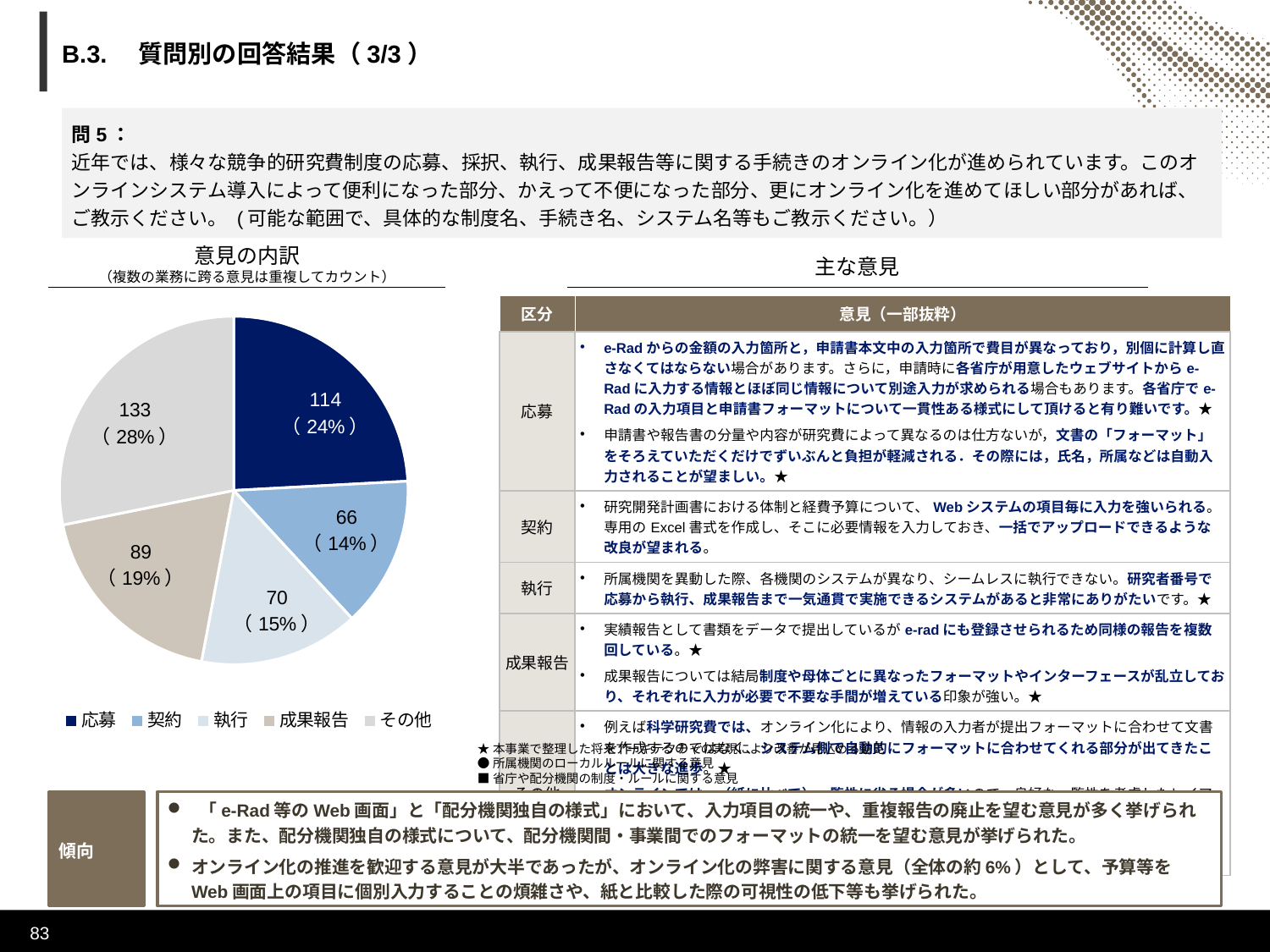

# B.3.　質問別の回答結果（3/3）
問5：
近年では、様々な競争的研究費制度の応募、採択、執行、成果報告等に関する手続きのオンライン化が進められています。このオンラインシステム導入によって便利になった部分、かえって不便になった部分、更にオンライン化を進めてほしい部分があれば、ご教示ください。 (可能な範囲で、具体的な制度名、手続き名、システム名等もご教示ください。）
意見の内訳
（複数の業務に跨る意見は重複してカウント）
主な意見

### Chart

| Category |  |
|---|---|
| 応募 | 114.0 |
| 契約 | 66.0 |
| 執行 | 70.0 |
| 成果報告 | 89.0 |
| その他 | 133.0 |
| 区分 | 意見（一部抜粋） |
| --- | --- |
| 応募 | e-Radからの金額の入力箇所と，申請書本文中の入力箇所で費目が異なっており，別個に計算し直さなくてはならない場合があります。さらに，申請時に各省庁が用意したウェブサイトからe-Radに入力する情報とほぼ同じ情報について別途入力が求められる場合もあります。各省庁でe-Radの入力項目と申請書フォーマットについて一貫性ある様式にして頂けると有り難いです。★ 申請書や報告書の分量や内容が研究費によって異なるのは仕方ないが，文書の「フォーマット」をそろえていただくだけでずいぶんと負担が軽減される．その際には，氏名，所属などは自動入力されることが望ましい。★ |
| 契約 | 研究開発計画書における体制と経費予算について、Webシステムの項目毎に入力を強いられる。専用のExcel書式を作成し、そこに必要情報を入力しておき、一括でアップロードできるような改良が望まれる。 |
| 執行 | 所属機関を異動した際、各機関のシステムが異なり、シームレスに執行できない。研究者番号で応募から執行、成果報告まで一気通貫で実施できるシステムがあると非常にありがたいです。★ |
| 成果報告 | 実績報告として書類をデータで提出しているがe-radにも登録させられるため同様の報告を複数回している。★ 成果報告については結局制度や母体ごとに異なったフォーマットやインターフェースが乱立しており、それぞれに入力が必要で不要な手間が増えている印象が強い。★ |
| その他 | 例えば科学研究費では、オンライン化により、情報の入力者が提出フォーマットに合わせて文書を作成するのではなく、システム側で自動的にフォーマットに合わせてくれる部分が出てきたことは大きな進歩。★ オンラインでは、（紙に比べて）一覧性に劣る場合が多いので、良好な一覧性を考慮したレイアウトなどにしてほしい。 オンラインなのですが、結局、大学事務のチェックを受けるのでアナログな部分が残っており、あまり恩恵は感じられません。● |
★本事業で整理した将来アーキテクチャの実現により改善が見込める意見
●所属機関のローカルルールに関する意見
■省庁や配分機関の制度・ルールに関する意見
傾向
 「e-Rad等のWeb画面」と「配分機関独自の様式」において、入力項目の統一や、重複報告の廃止を望む意見が多く挙げられた。また、配分機関独自の様式について、配分機関間・事業間でのフォーマットの統一を望む意見が挙げられた。
オンライン化の推進を歓迎する意見が大半であったが、オンライン化の弊害に関する意見（全体の約6%）として、予算等をWeb画面上の項目に個別入力することの煩雑さや、紙と比較した際の可視性の低下等も挙げられた。